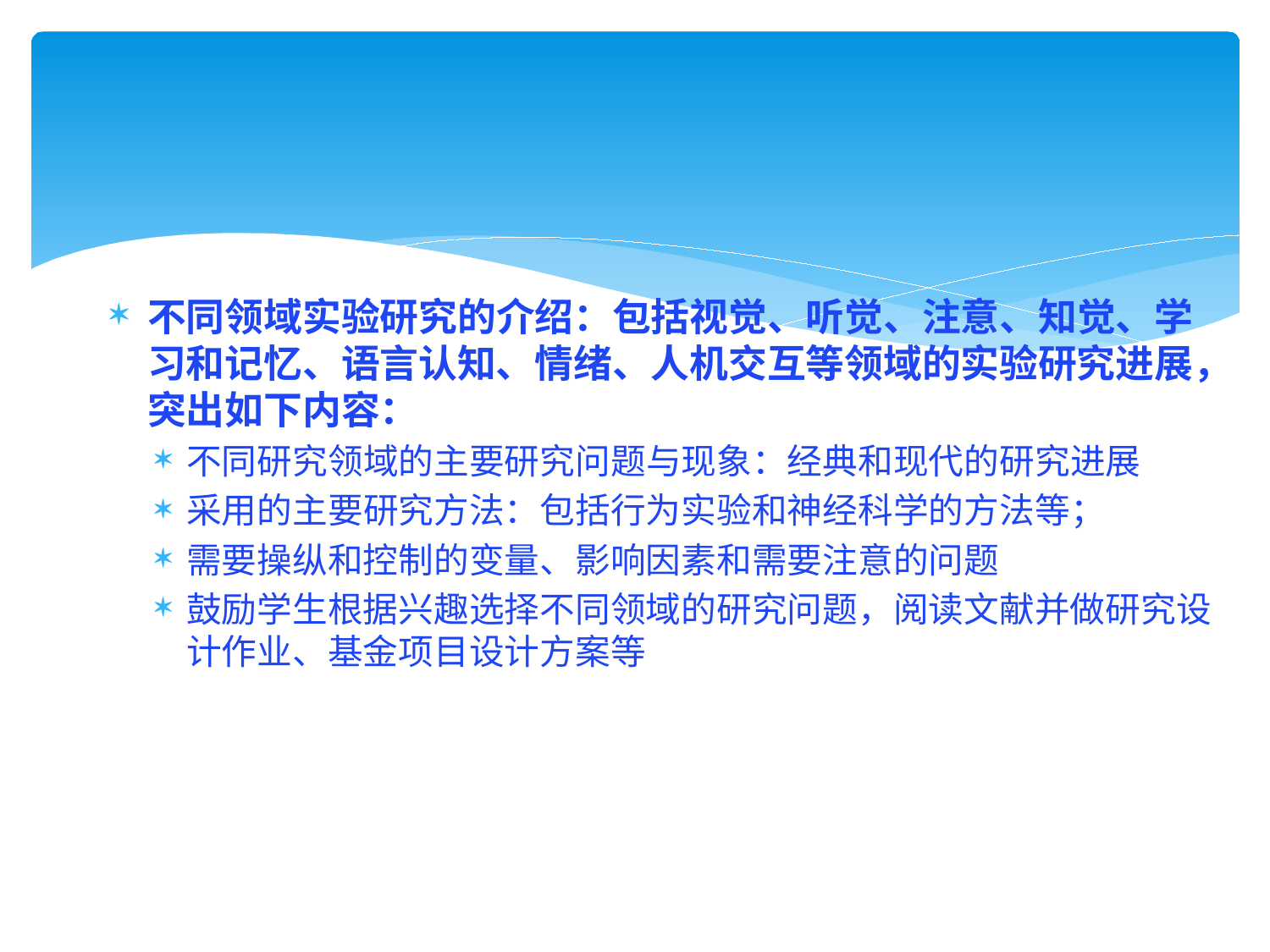

#
不同领域实验研究的介绍：包括视觉、听觉、注意、知觉、学习和记忆、语言认知、情绪、人机交互等领域的实验研究进展，突出如下内容：
不同研究领域的主要研究问题与现象：经典和现代的研究进展
采用的主要研究方法：包括行为实验和神经科学的方法等；
需要操纵和控制的变量、影响因素和需要注意的问题
鼓励学生根据兴趣选择不同领域的研究问题，阅读文献并做研究设计作业、基金项目设计方案等